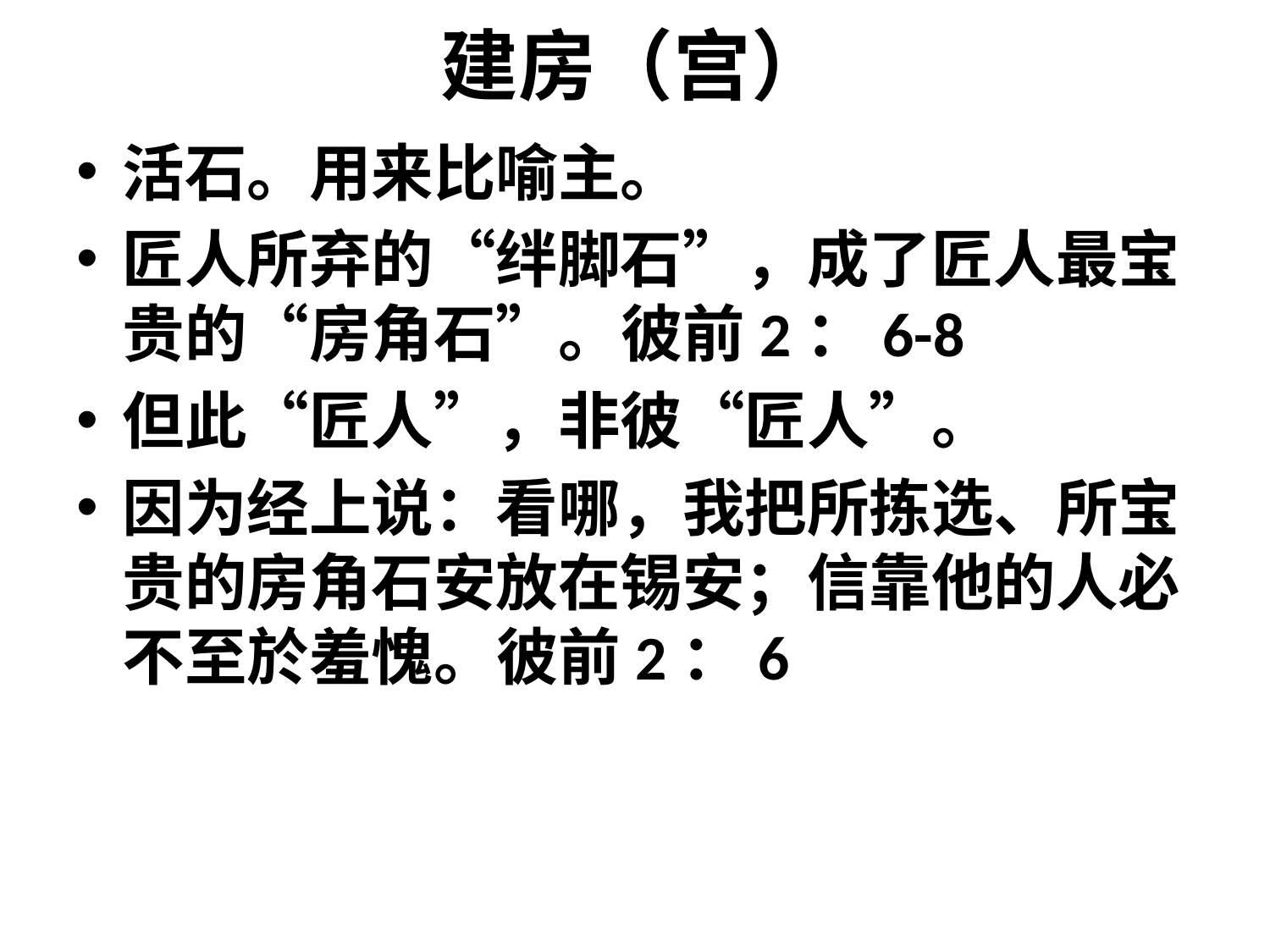

# 建房（宫）
活石。用来比喻主。
匠人所弃的“绊脚石”，成了匠人最宝贵的“房角石”。		彼前2：6-8
但此“匠人”，非彼“匠人”。
因为经上说：看哪，我把所拣选、所宝贵的房角石安放在锡安；信靠他的人必不至於羞愧。		彼前2：6